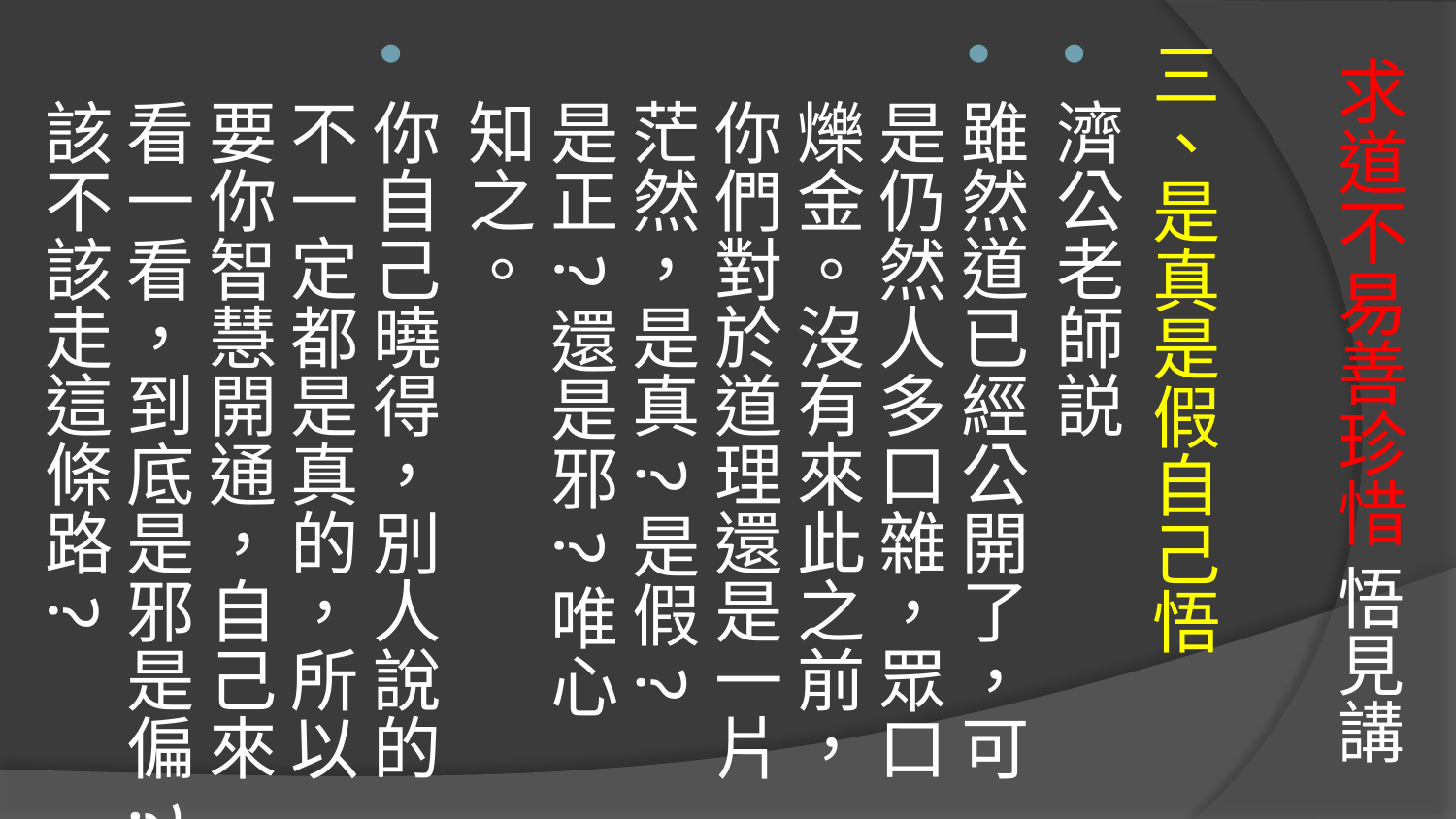

三、是真是假自己悟
濟公老師説
雖然道已經公開了，可是仍然人多口雜，眾口爍金。沒有來此之前，你們對於道理還是一片茫然，是真?是假?是正?還是邪?唯心知之。
你自己曉得，別人說的不一定都是真的，所以要你智慧開通，自己來看一看，到底是邪是偏?該不該走這條路?
# 求道不易善珍惜 悟見講